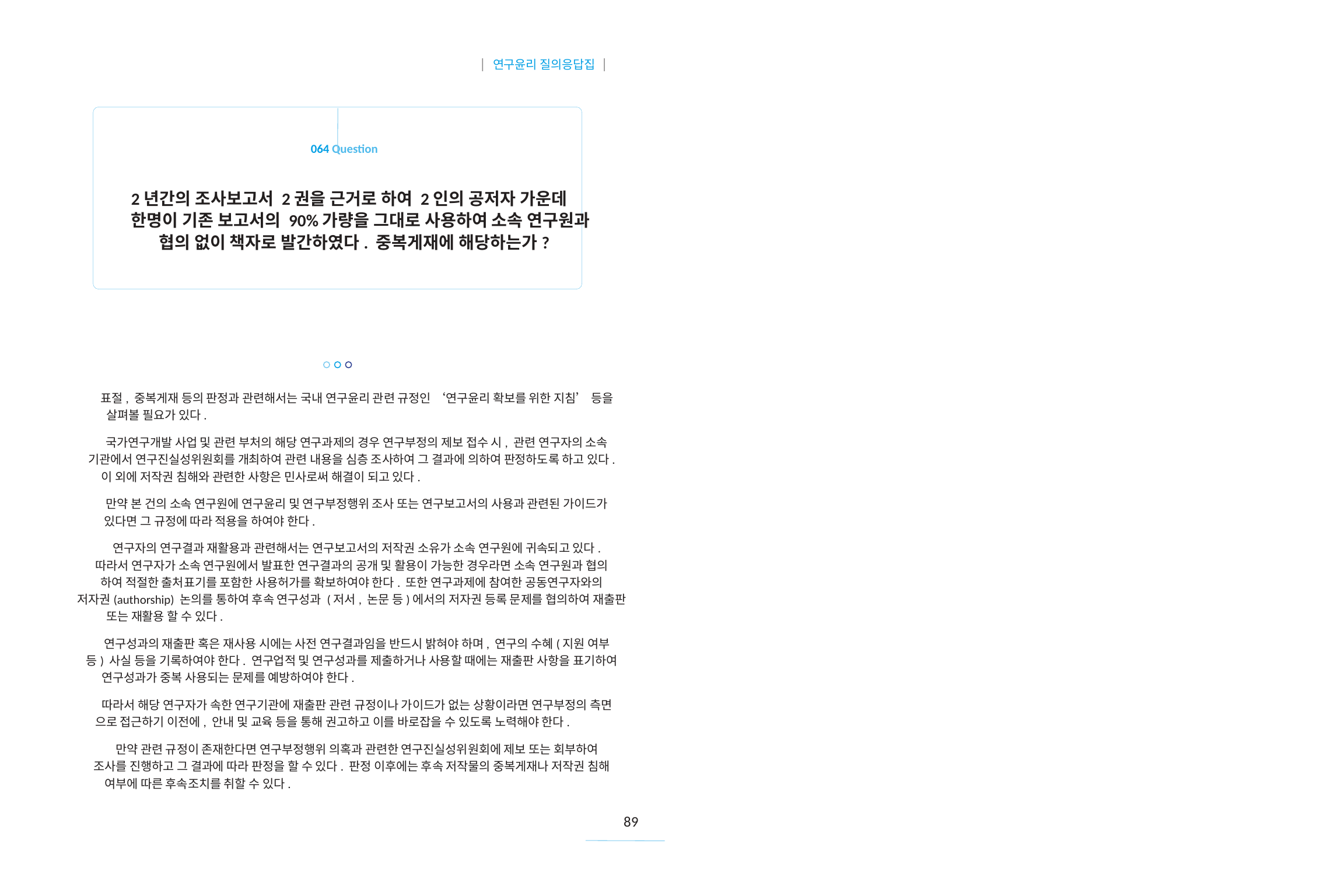

| 연구윤리 질의응답집 |

064 Question

2년간의 조사보고서 2권을 근거로 하여 2인의 공저자 가운데
한명이 기존 보고서의 90%가량을 그대로 사용하여 소속 연구원과
협의 없이 책자로 발간하였다. 중복게재에 해당하는가?

표절, 중복게재 등의 판정과 관련해서는 국내 연구윤리 관련 규정인 ‘연구윤리 확보를 위한 지침’ 등을
살펴볼 필요가 있다.
국가연구개발 사업 및 관련 부처의 해당 연구과제의 경우 연구부정의 제보 접수 시, 관련 연구자의 소속
기관에서 연구진실성위원회를 개최하여 관련 내용을 심층 조사하여 그 결과에 의하여 판정하도록 하고 있다.
이 외에 저작권 침해와 관련한 사항은 민사로써 해결이 되고 있다.
만약 본 건의 소속 연구원에 연구윤리 및 연구부정행위 조사 또는 연구보고서의 사용과 관련된 가이드가
있다면 그 규정에 따라 적용을 하여야 한다.
연구자의 연구결과 재활용과 관련해서는 연구보고서의 저작권 소유가 소속 연구원에 귀속되고 있다.
따라서 연구자가 소속 연구원에서 발표한 연구결과의 공개 및 활용이 가능한 경우라면 소속 연구원과 협의
하여 적절한 출처표기를 포함한 사용허가를 확보하여야 한다. 또한 연구과제에 참여한 공동연구자와의
저자권(authorship) 논의를 통하여 후속 연구성과 (저서, 논문 등)에서의 저자권 등록 문제를 협의하여 재출판
또는 재활용 할 수 있다.
연구성과의 재출판 혹은 재사용 시에는 사전 연구결과임을 반드시 밝혀야 하며, 연구의 수혜(지원 여부
등) 사실 등을 기록하여야 한다. 연구업적 및 연구성과를 제출하거나 사용할 때에는 재출판 사항을 표기하여
연구성과가 중복 사용되는 문제를 예방하여야 한다.
따라서 해당 연구자가 속한 연구기관에 재출판 관련 규정이나 가이드가 없는 상황이라면 연구부정의 측면
으로 접근하기 이전에, 안내 및 교육 등을 통해 권고하고 이를 바로잡을 수 있도록 노력해야 한다.
만약 관련 규정이 존재한다면 연구부정행위 의혹과 관련한 연구진실성위원회에 제보 또는 회부하여
조사를 진행하고 그 결과에 따라 판정을 할 수 있다. 판정 이후에는 후속 저작물의 중복게재나 저작권 침해
여부에 따른 후속조치를 취할 수 있다.
89